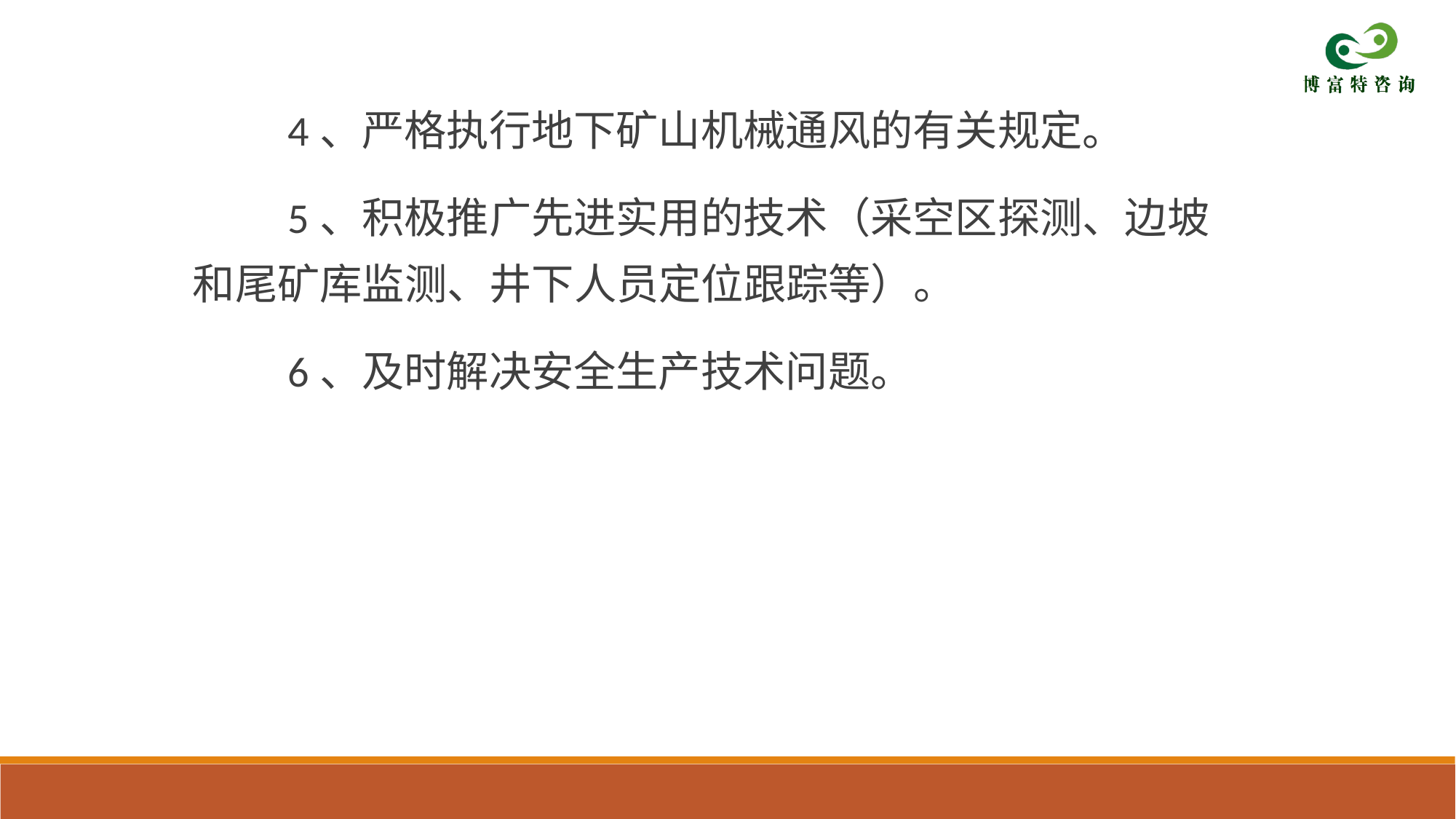

4、严格执行地下矿山机械通风的有关规定。
           5、积极推广先进实用的技术（采空区探测、边坡和尾矿库监测、井下人员定位跟踪等）。
           6、及时解决安全生产技术问题。